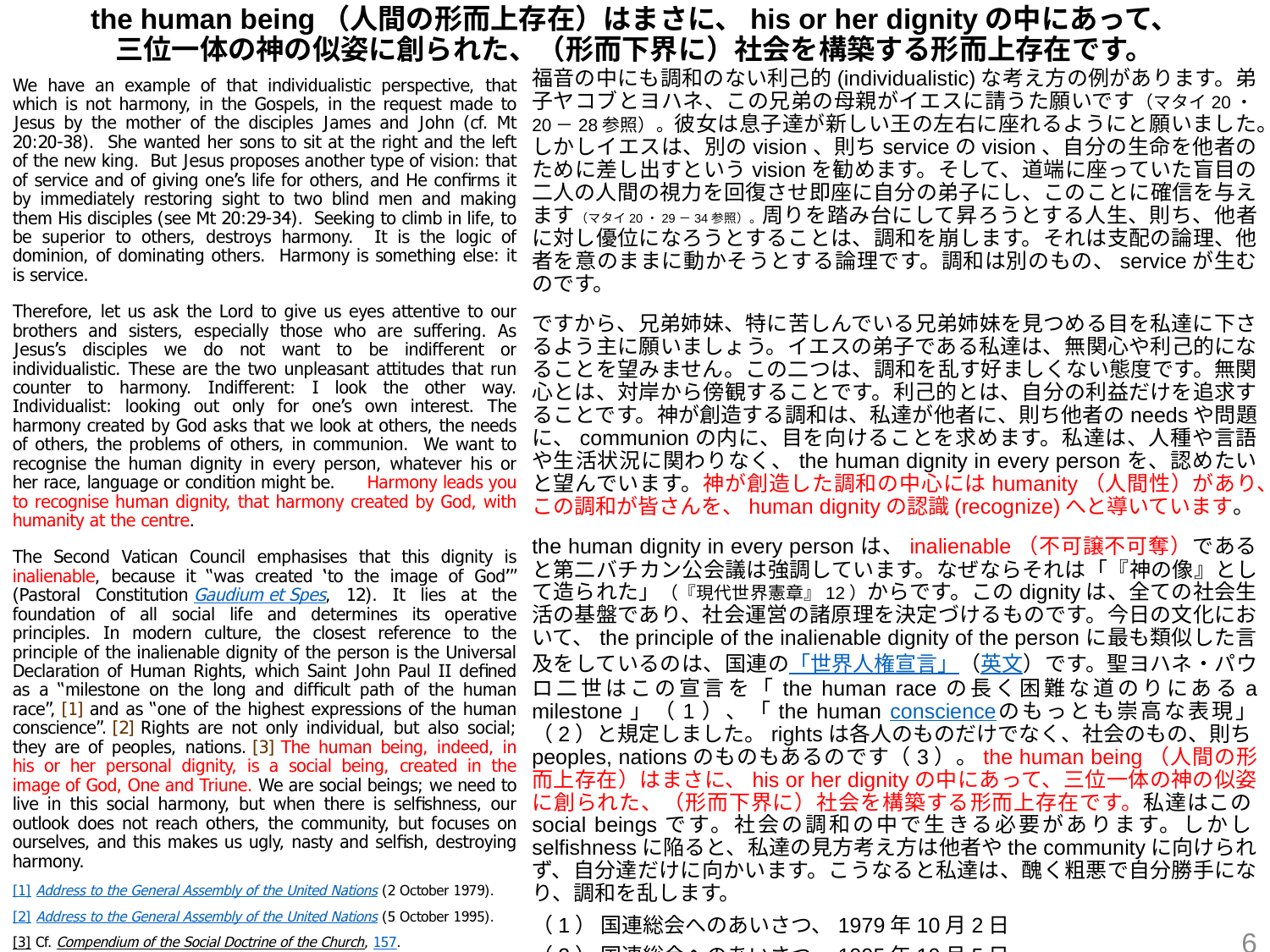

# the human being（人間の形而上存在）はまさに、his or her dignityの中にあって、 三位一体の神の似姿に創られた、（形而下界に）社会を構築する形而上存在です。
福音の中にも調和のない利己的(individualistic)な考え方の例があります。弟子ヤコブとヨハネ、この兄弟の母親がイエスに請うた願いです（マタイ20・20－28参照）。彼女は息子達が新しい王の左右に座れるようにと願いました。しかしイエスは、別のvision、則ちserviceのvision、自分の生命を他者のために差し出すというvisionを勧めます。そして、道端に座っていた盲目の二人の人間の視力を回復させ即座に自分の弟子にし、このことに確信を与えます（マタイ20・29－34参照）。周りを踏み台にして昇ろうとする人生、則ち、他者に対し優位になろうとすることは、調和を崩します。それは支配の論理、他者を意のままに動かそうとする論理です。調和は別のもの、serviceが生むのです。
ですから、兄弟姉妹、特に苦しんでいる兄弟姉妹を見つめる目を私達に下さるよう主に願いましょう。イエスの弟子である私達は、無関心や利己的になることを望みません。この二つは、調和を乱す好ましくない態度です。無関心とは、対岸から傍観することです。利己的とは、自分の利益だけを追求することです。神が創造する調和は、私達が他者に、則ち他者のneedsや問題に、communionの内に、目を向けることを求めます。私達は、人種や言語や生活状況に関わりなく、the human dignity in every personを、認めたいと望んでいます。神が創造した調和の中心にはhumanity（人間性）があり、この調和が皆さんを、human dignityの認識(recognize)へと導いています。
the human dignity in every personは、inalienable（不可譲不可奪）であると第二バチカン公会議は強調しています。なぜならそれは「『神の像』として造られた」（『現代世界憲章』12）からです。このdignityは、全ての社会生活の基盤であり、社会運営の諸原理を決定づけるものです。今日の文化において、the principle of the inalienable dignity of the personに最も類似した言及をしているのは、国連の「世界人権宣言」（英文）です。聖ヨハネ・パウロ二世はこの宣言を「the human raceの長く困難な道のりにあるa milestone」（1）、「the human conscienceのもっとも崇高な表現」（2）と規定しました。rightsは各人のものだけでなく、社会のもの、則ちpeoples, nationsのものもあるのです（3）。the human being（人間の形而上存在）はまさに、his or her dignityの中にあって、三位一体の神の似姿に創られた、（形而下界に）社会を構築する形而上存在です。私達はこのsocial beingsです。社会の調和の中で生きる必要があります。しかしselfishnessに陥ると、私達の見方考え方は他者やthe communityに向けられず、自分達だけに向かいます。こうなると私達は、醜く粗悪で自分勝手になり、調和を乱します。
（1） 国連総会へのあいさつ、1979年10月2日
（2） 国連総会へのあいさつ、1995年10月5日
（3） 『教会の社会教説綱要』157参照

We have an example of that individualistic perspective, that which is not harmony, in the Gospels, in the request made to Jesus by the mother of the disciples James and John (cf. Mt 20:20-38).  She wanted her sons to sit at the right and the left of the new king.  But Jesus proposes another type of vision: that of service and of giving one’s life for others, and He confirms it by immediately restoring sight to two blind men and making them His disciples (see Mt 20:29-34).  Seeking to climb in life, to be superior to others, destroys harmony.  It is the logic of dominion, of dominating others.  Harmony is something else: it is service.
Therefore, let us ask the Lord to give us eyes attentive to our brothers and sisters, especially those who are suffering. As Jesus’s disciples we do not want to be indifferent or individualistic. These are the two unpleasant attitudes that run counter to harmony. Indifferent: I look the other way. Individualist: looking out only for one’s own interest. The harmony created by God asks that we look at others, the needs of others, the problems of others, in communion.  We want to recognise the human dignity in every person, whatever his or her race, language or condition might be. 　Harmony leads you to recognise human dignity, that harmony created by God, with humanity at the centre.
The Second Vatican Council emphasises that this dignity is inalienable, because it “was created ‘to the image of God’” (Pastoral Constitution Gaudium et Spes, 12). It lies at the foundation of all social life and determines its operative principles. In modern culture, the closest reference to the principle of the inalienable dignity of the person is the Universal Declaration of Human Rights, which Saint John Paul II defined as a “milestone on the long and difficult path of the human race”, [1] and as “one of the highest expressions of the human conscience”. [2] Rights are not only individual, but also social; they are of peoples, nations. [3] The human being, indeed, in his or her personal dignity, is a social being, created in the image of God, One and Triune. We are social beings; we need to live in this social harmony, but when there is selfishness, our outlook does not reach others, the community, but focuses on ourselves, and this makes us ugly, nasty and selfish, destroying harmony.
[1] Address to the General Assembly of the United Nations (2 October 1979).
[2] Address to the General Assembly of the United Nations (5 October 1995).
[3] Cf. Compendium of the Social Doctrine of the Church, 157.

6